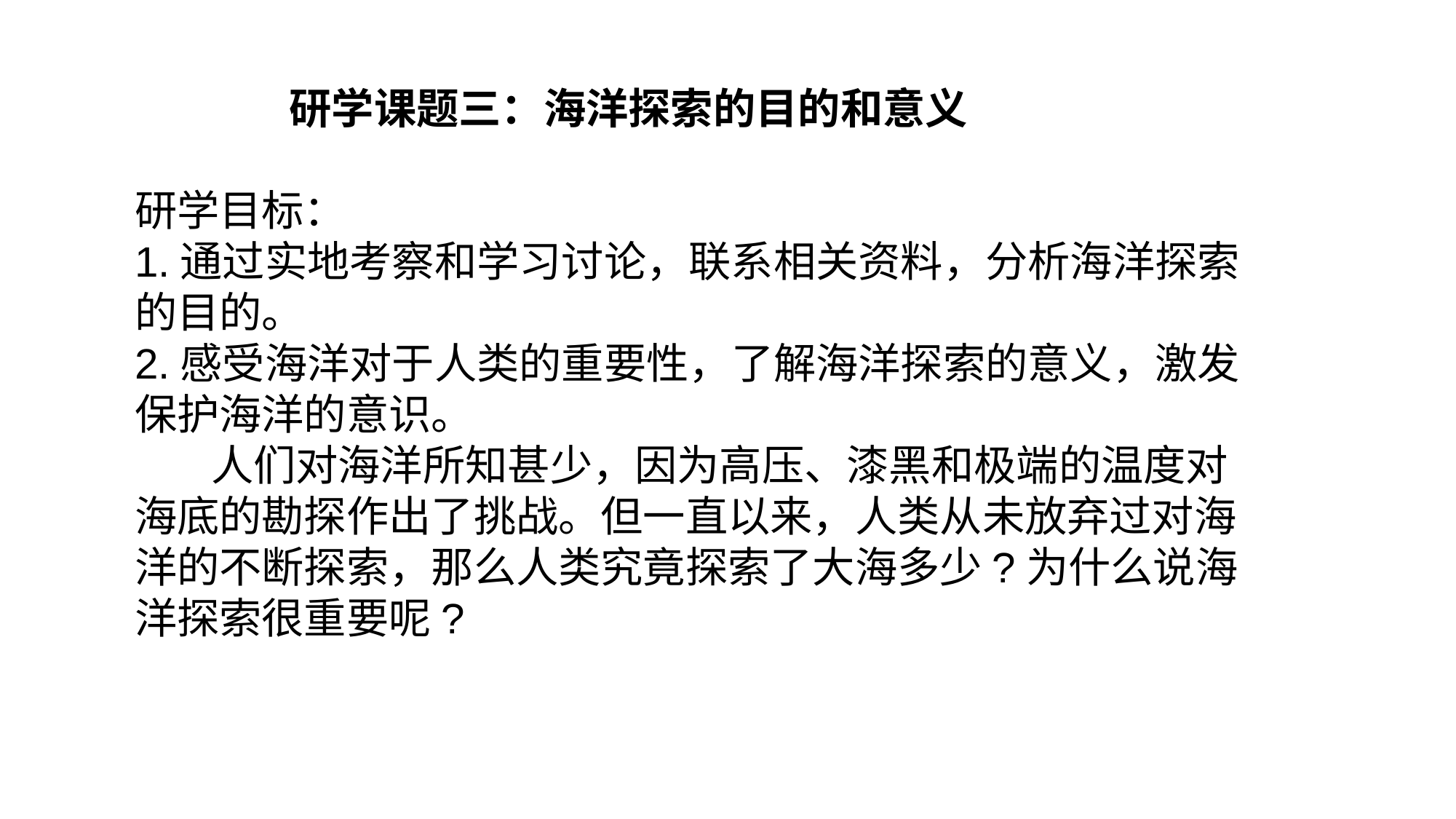

研学课题三：海洋探索的目的和意义

研学目标：
1.通过实地考察和学习讨论，联系相关资料，分析海洋探索的目的。
2.感受海洋对于人类的重要性，了解海洋探索的意义，激发保护海洋的意识。
       人们对海洋所知甚少，因为高压、漆黑和极端的温度对海底的勘探作出了挑战。但一直以来，人类从未放弃过对海洋的不断探索，那么人类究竟探索了大海多少?为什么说海洋探索很重要呢?